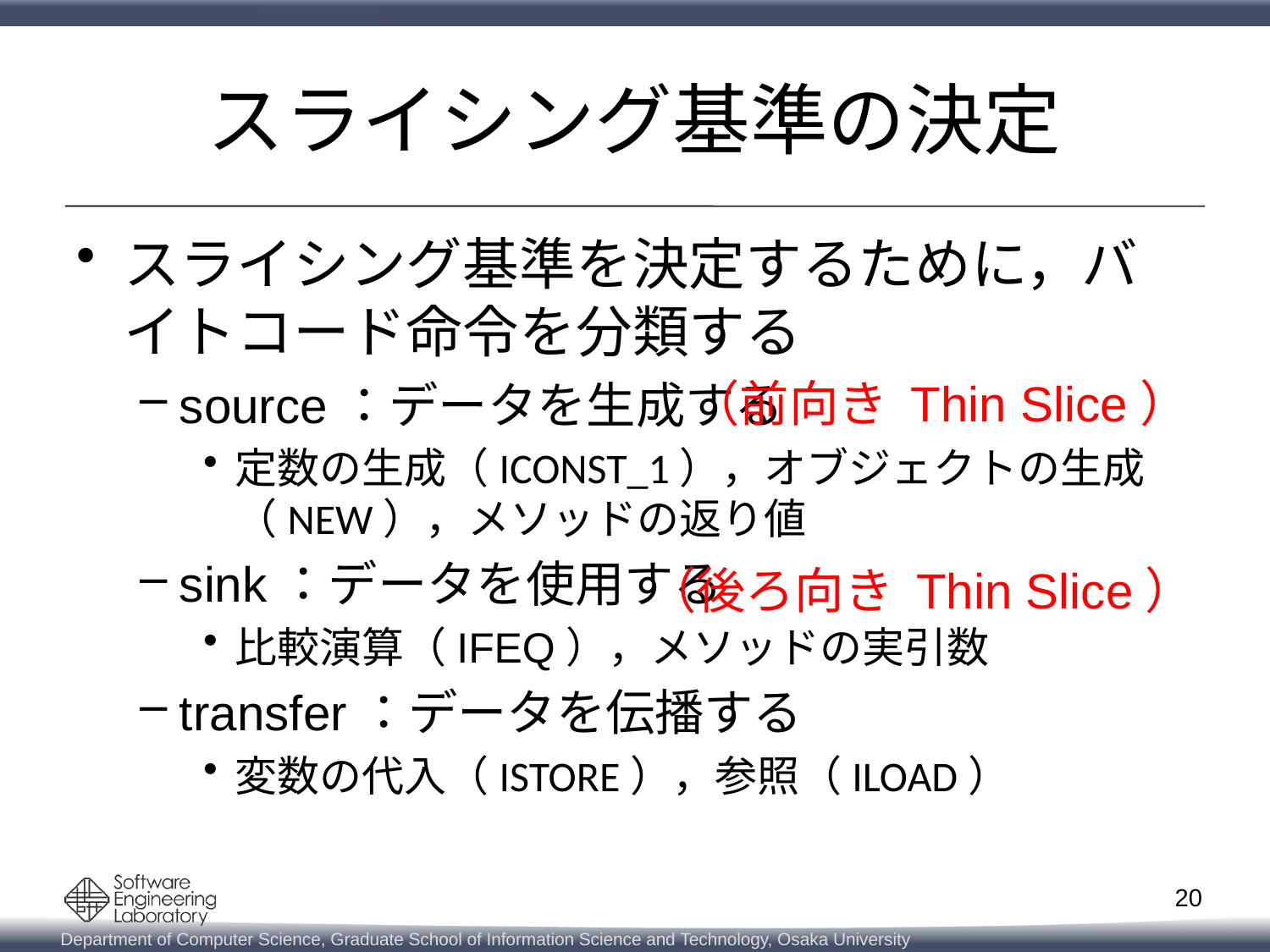

# スライシング基準の決定
スライシング基準を決定するために，バイトコード命令を分類する
source：データを生成する
定数の生成（ICONST_1），オブジェクトの生成（NEW），メソッドの返り値
sink：データを使用する
比較演算（IFEQ），メソッドの実引数
transfer：データを伝播する
変数の代入（ISTORE），参照（ILOAD）
（前向き Thin Slice）
（後ろ向き Thin Slice）
20